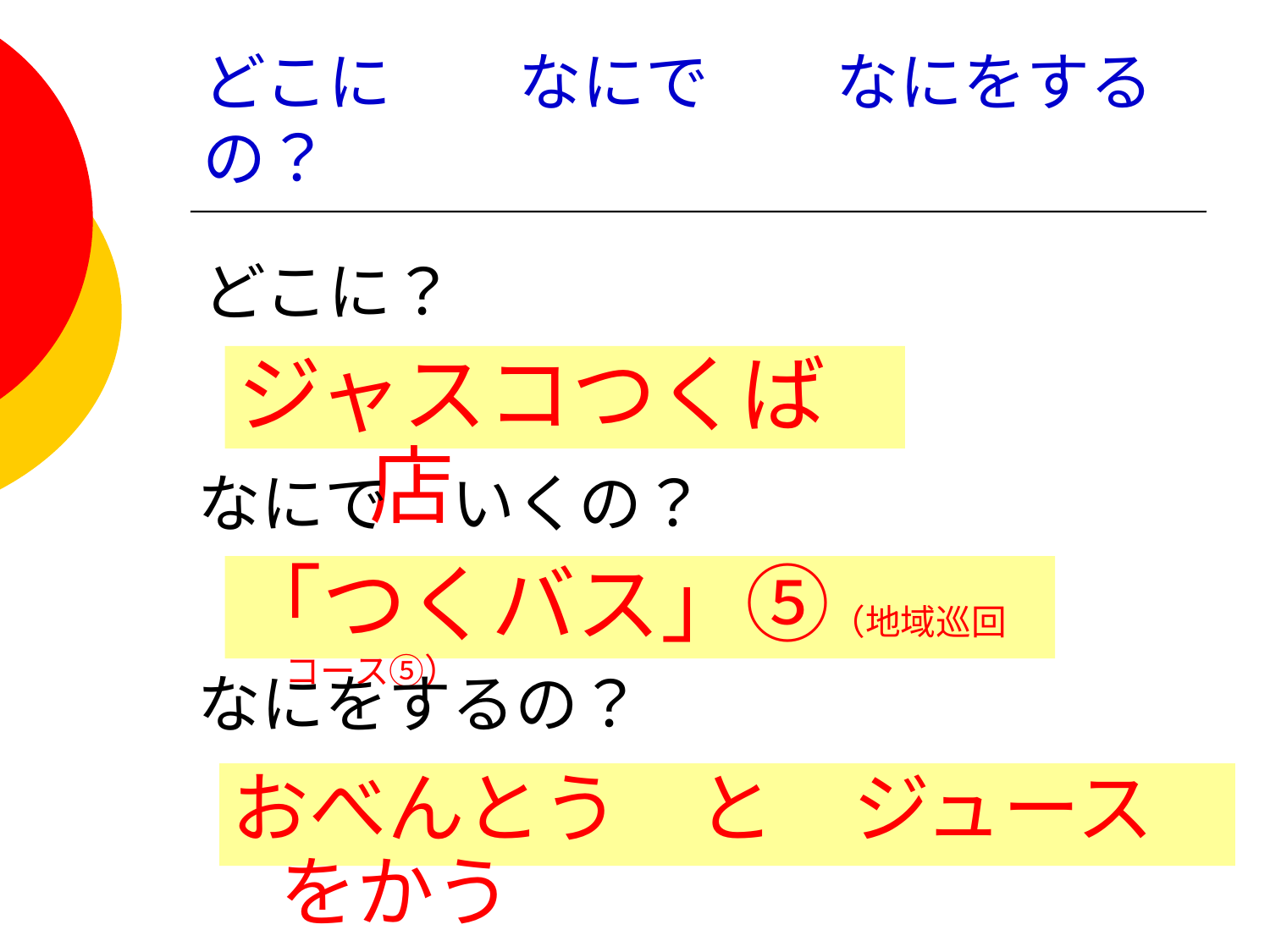

# どこに　　なにで　　なにをするの？
どこに？
ジャスコつくば　店
なにで　いくの？
「つくバス」⑤（地域巡回コース⑤）
なにをするの？
おべんとう　と　ジュースをかう